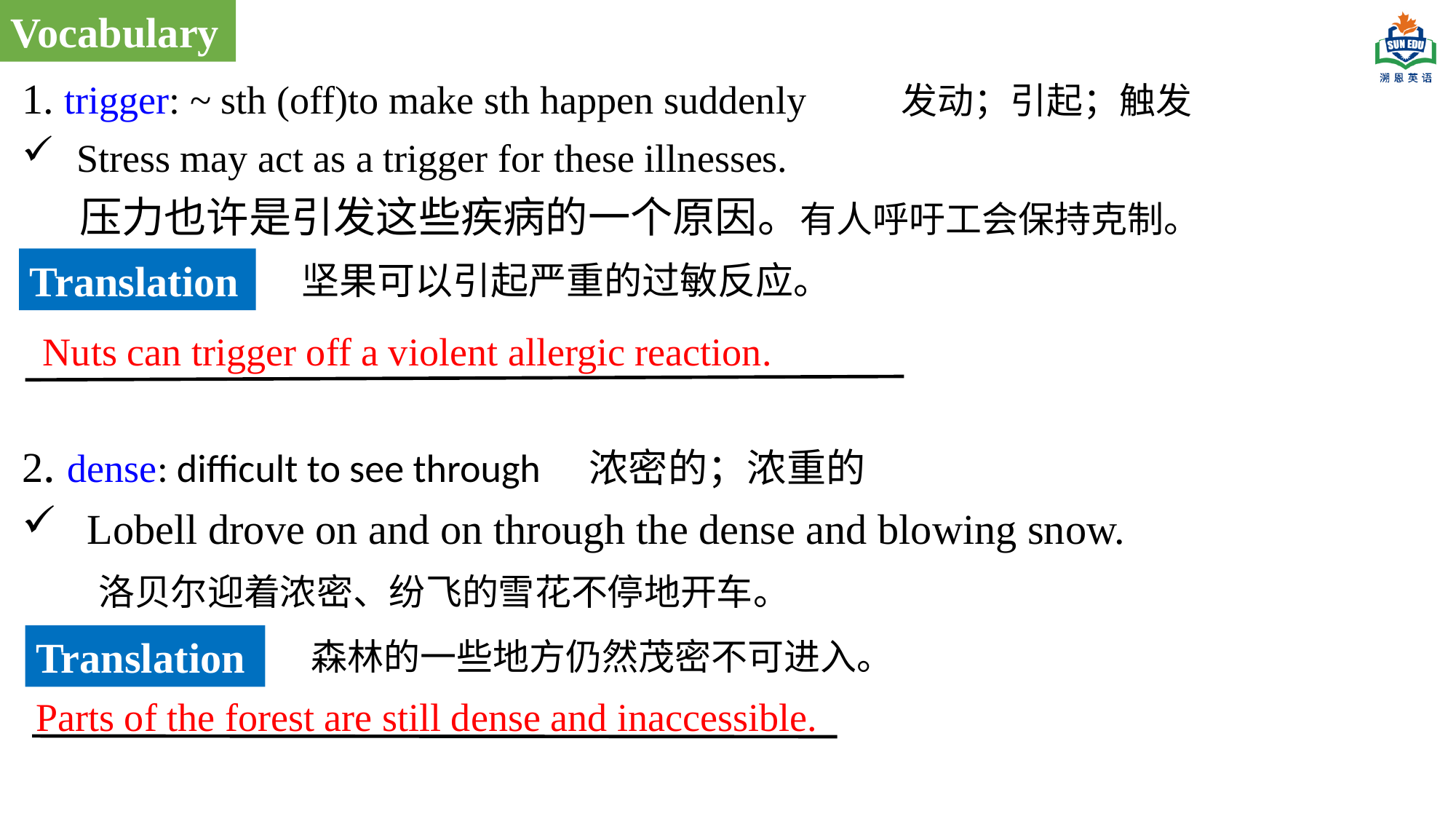

Vocabulary
1. trigger: ~ sth (off)to make sth happen suddenly        发动；引起；触发
Stress may act as a trigger for these illnesses.
     压力也许是引发这些疾病的一个原因。有人呼吁工会保持克制。

2. dense: difficult to see through    浓密的；浓重的
 Lobell drove on and on through the dense and blowing snow.
       洛贝尔迎着浓密、纷飞的雪花不停地开车。
Translation
   坚果可以引起严重的过敏反应。
Nuts can trigger off a violent allergic reaction.
Translation
森林的一些地方仍然茂密不可进入。
Parts of the forest are still dense and inaccessible.